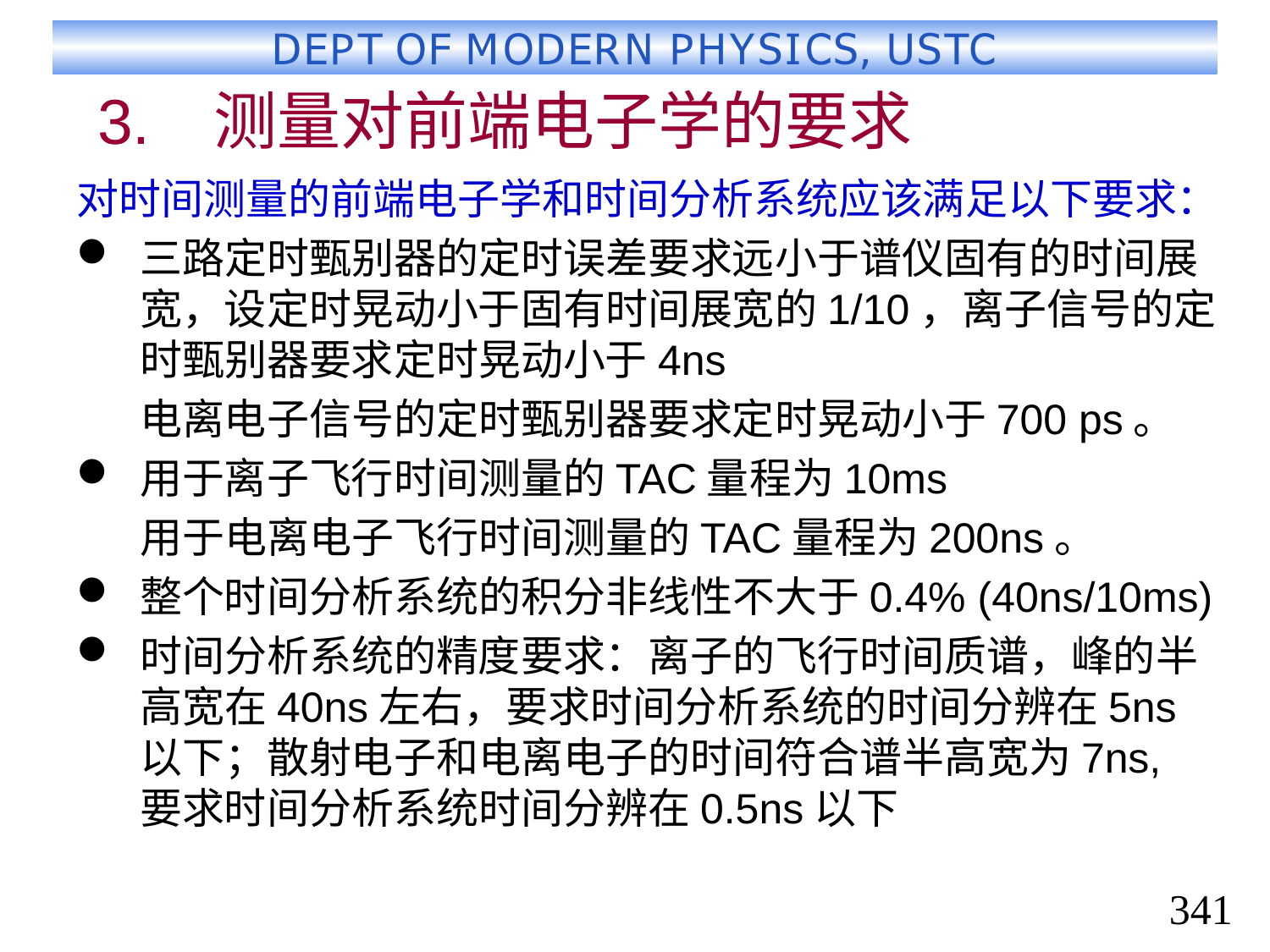

# 测量对前端电子学的要求
对时间测量的前端电子学和时间分析系统应该满足以下要求：
三路定时甄别器的定时误差要求远小于谱仪固有的时间展宽，设定时晃动小于固有时间展宽的1/10，离子信号的定时甄别器要求定时晃动小于4ns
	电离电子信号的定时甄别器要求定时晃动小于700 ps。
用于离子飞行时间测量的TAC量程为10ms
	用于电离电子飞行时间测量的TAC量程为200ns。
整个时间分析系统的积分非线性不大于0.4% (40ns/10ms)
时间分析系统的精度要求：离子的飞行时间质谱，峰的半高宽在40ns左右，要求时间分析系统的时间分辨在5ns以下；散射电子和电离电子的时间符合谱半高宽为7ns, 要求时间分析系统时间分辨在0.5ns以下